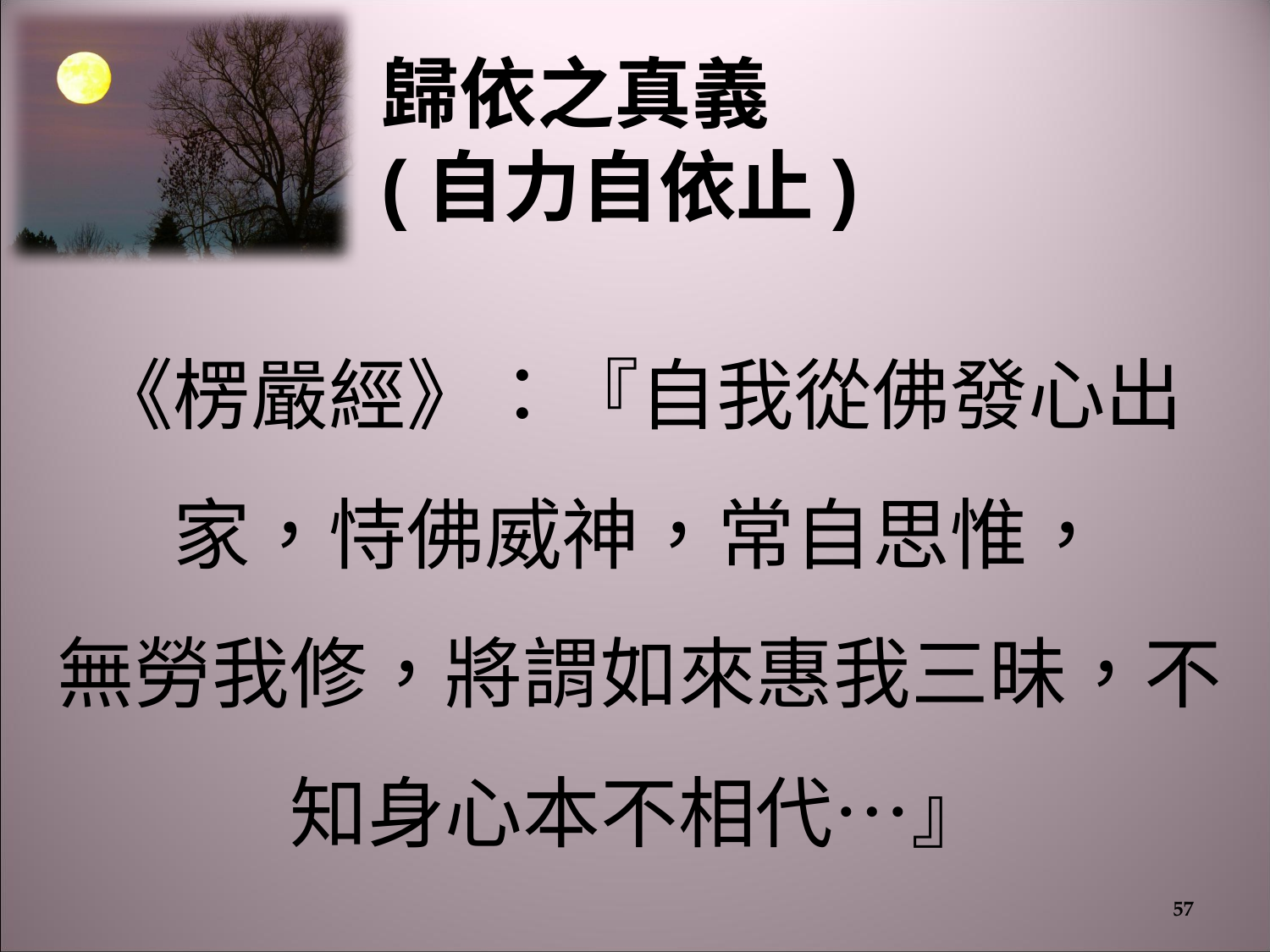

# 歸依之真義 (自力自依止)
《楞嚴經》：『自我從佛發心出家，恃佛威神，常自思惟，
無勞我修，將謂如來惠我三昧，不知身心本不相代…』
57